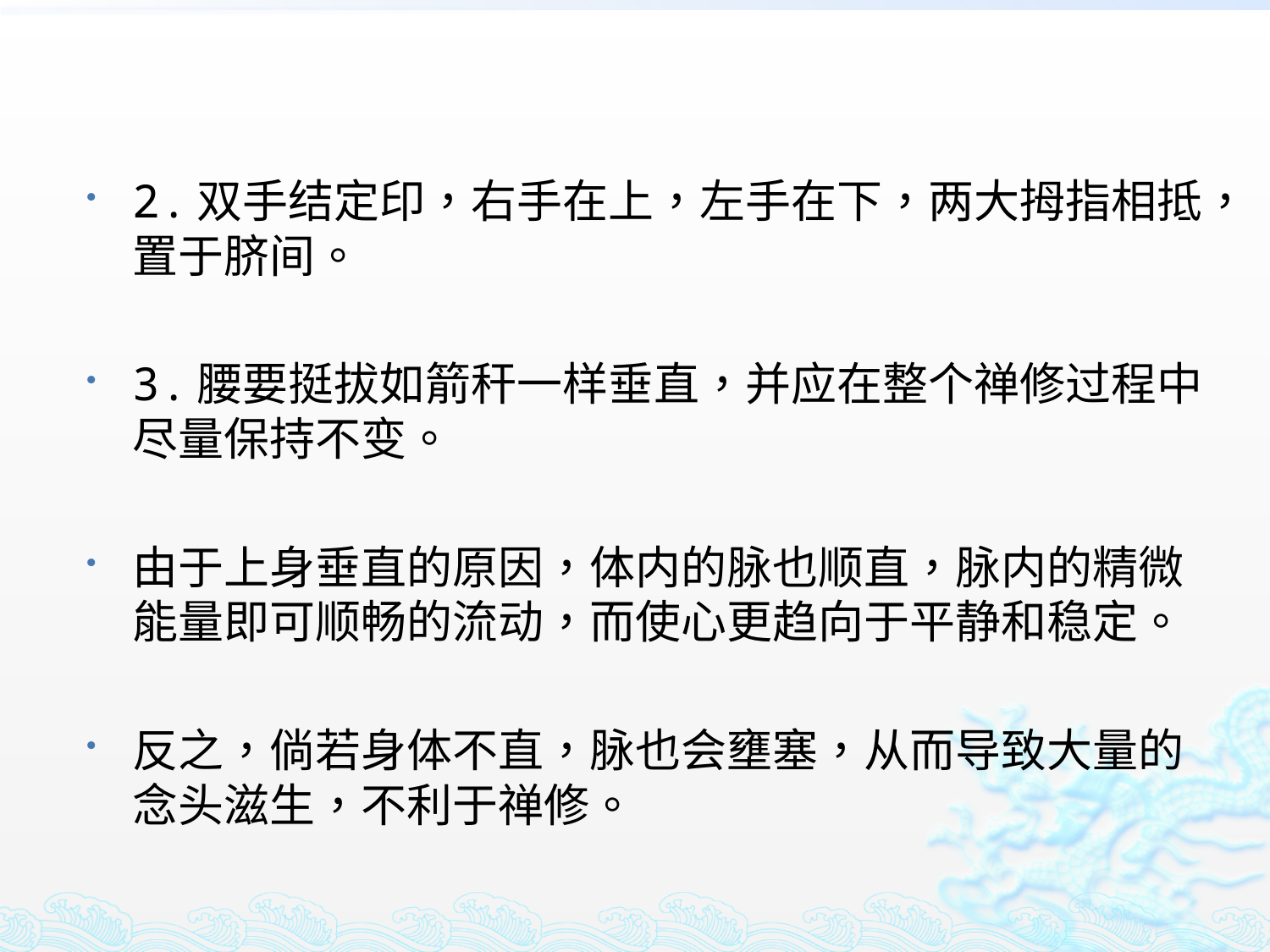

2.双手结定印，右手在上，左手在下，两大拇指相抵，置于脐间。

3.腰要挺拔如箭秆一样垂直，并应在整个禅修过程中尽量保持不变。

由于上身垂直的原因，体内的脉也顺直，脉内的精微能量即可顺畅的流动，而使心更趋向于平静和稳定。

反之，倘若身体不直，脉也会壅塞，从而导致大量的念头滋生，不利于禅修。